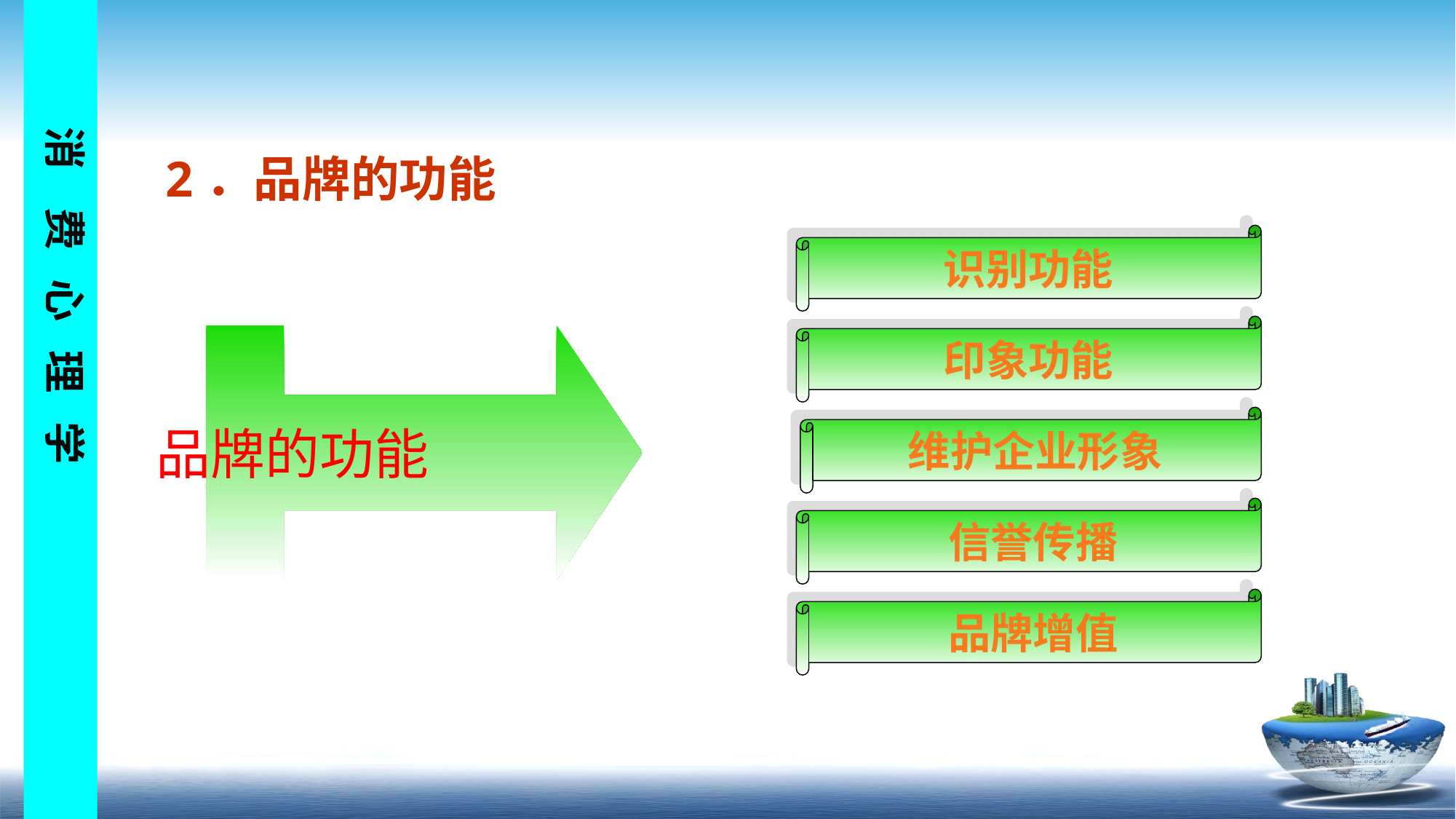

2．品牌的功能
 识别功能
  印象功能
            品牌的功能
 维护企业形象
  信誉传播
  品牌增值